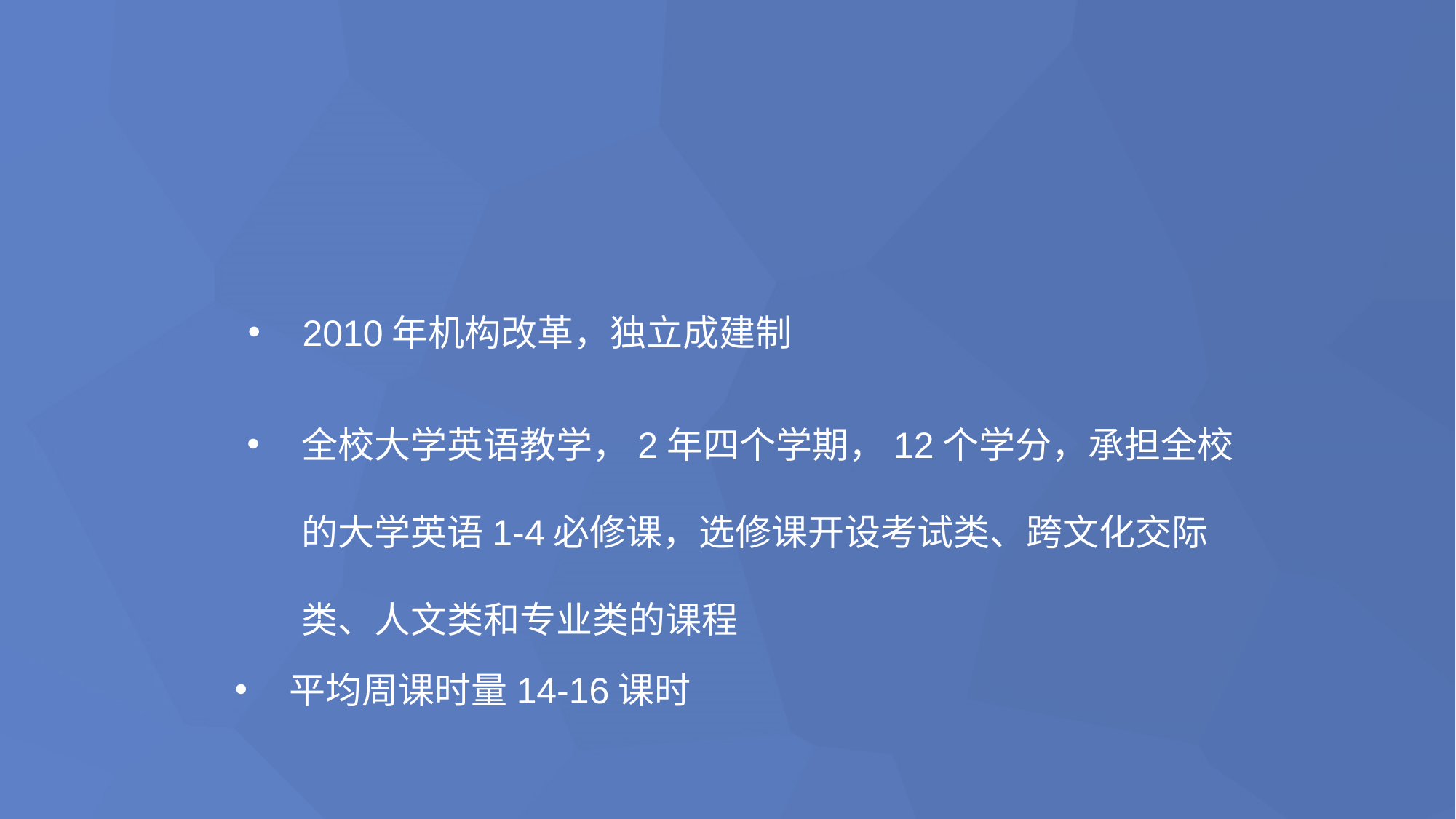

大学外语教学部
2010年机构改革，独立成建制
全校大学英语教学，2年四个学期，12个学分，承担全校的大学英语1-4必修课，选修课开设考试类、跨文化交际类、人文类和专业类的课程
平均周课时量14-16课时